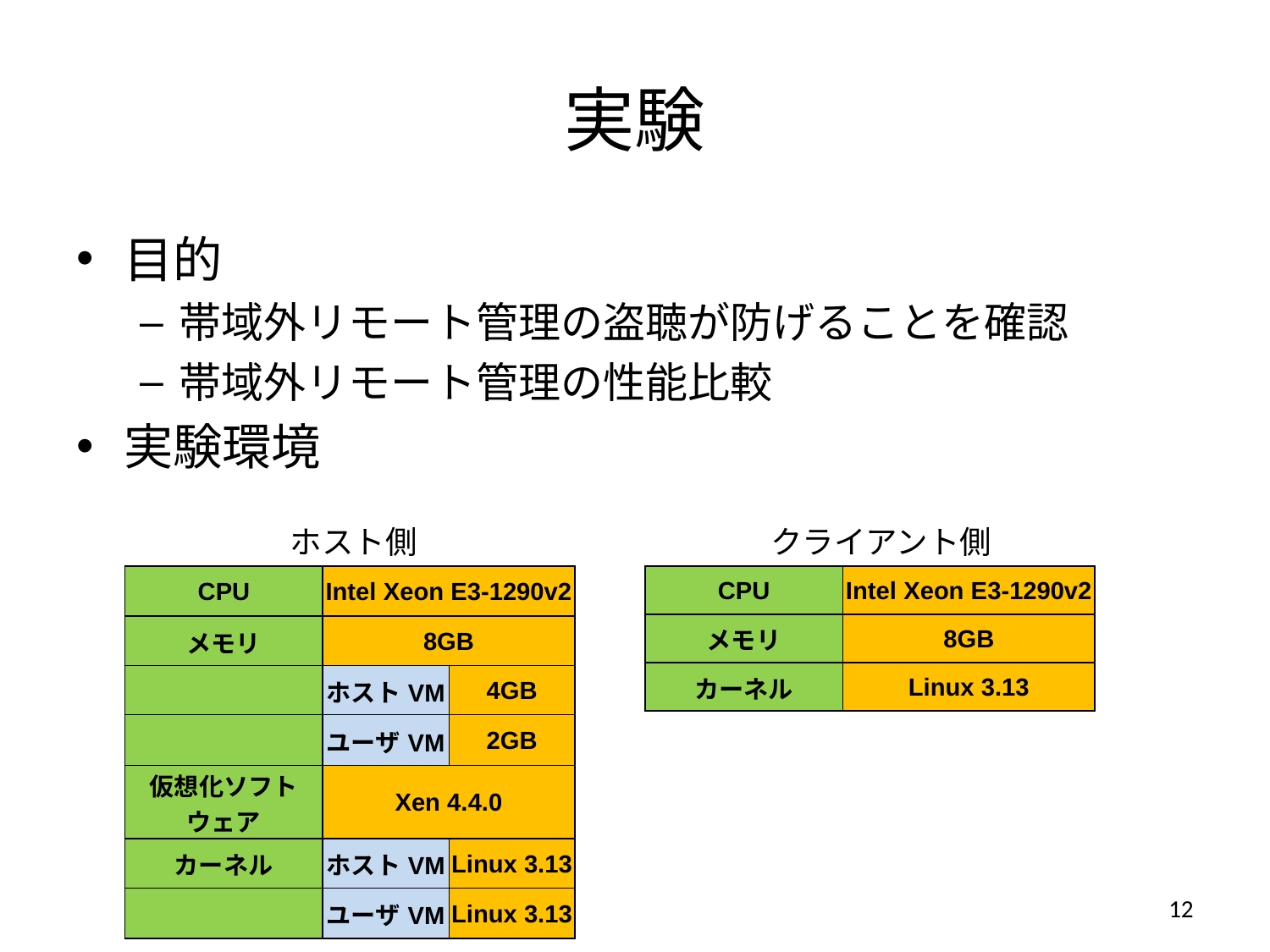

# 実験
目的
帯域外リモート管理の盗聴が防げることを確認
帯域外リモート管理の性能比較
実験環境
ホスト側
クライアント側
| CPU | Intel Xeon E3-1290v2 |  |
| --- | --- | --- |
| メモリ | 8GB |  |
|  | ホストVM | 4GB |
|  | ユーザVM | 2GB |
| 仮想化ソフトウェア | Xen 4.4.0 |  |
| カーネル | ホストVM | Linux 3.13 |
|  | ユーザVM | Linux 3.13 |
| CPU | Intel Xeon E3-1290v2 |
| --- | --- |
| メモリ | 8GB |
| カーネル | Linux 3.13 |
12